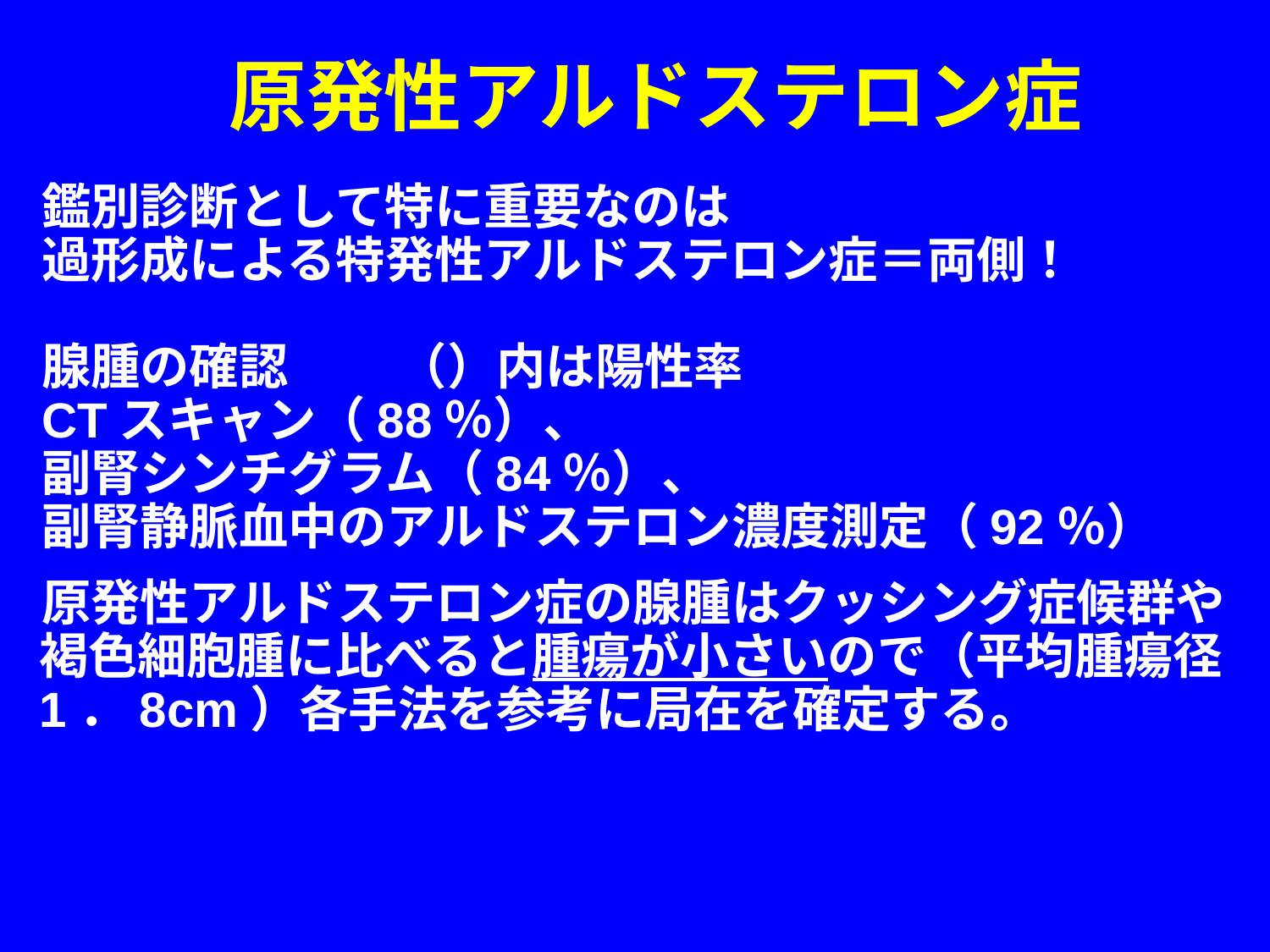

原発性アルドステロン症
鑑別診断として特に重要なのは
過形成による特発性アルドステロン症＝両側！

腺腫の確認　　 （）内は陽性率
CTスキャン（88％）、
副腎シンチグラム（84％）、
副腎静脈血中のアルドステロン濃度測定（92％）

原発性アルドステロン症の腺腫はクッシング症候群や褐色細胞腫に比べると腫瘍が小さいので（平均腫瘍径1．8cm）各手法を参考に局在を確定する。